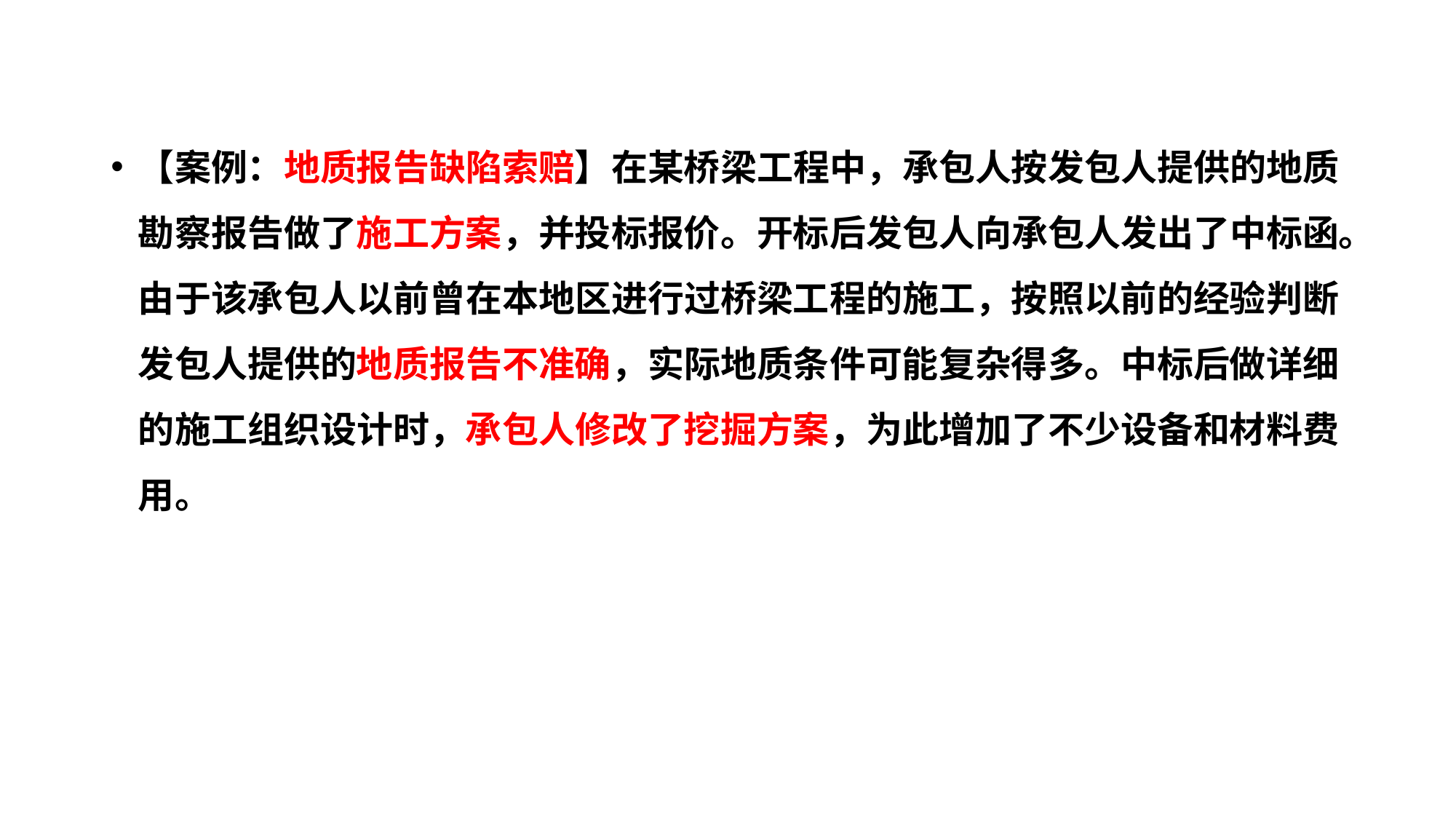

【案例：地质报告缺陷索赔】在某桥梁工程中，承包人按发包人提供的地质勘察报告做了施工方案，并投标报价。开标后发包人向承包人发出了中标函。由于该承包人以前曾在本地区进行过桥梁工程的施工，按照以前的经验判断发包人提供的地质报告不准确，实际地质条件可能复杂得多。中标后做详细的施工组织设计时，承包人修改了挖掘方案，为此增加了不少设备和材料费用。